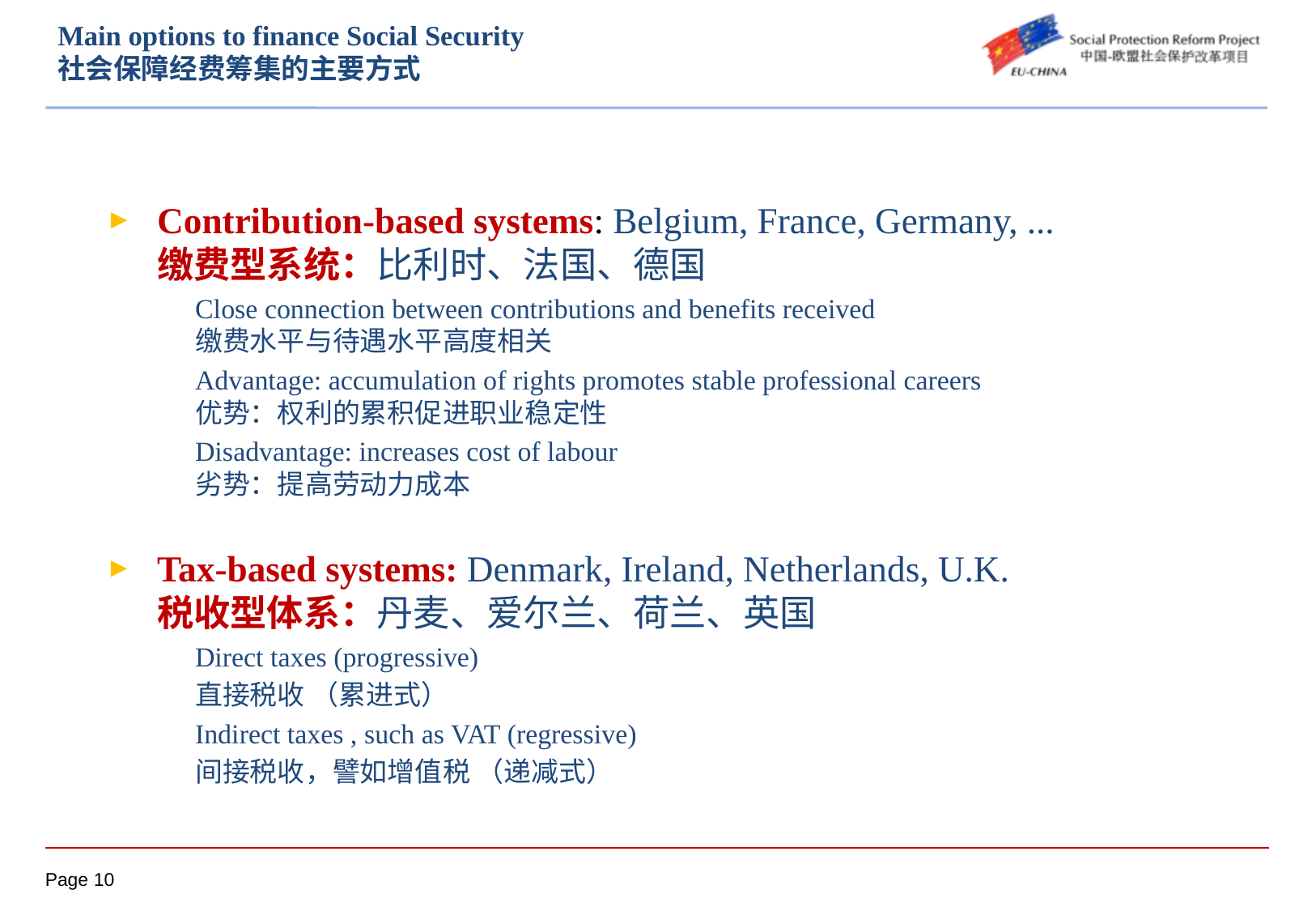

# Main options to finance Social Security 社会保障经费筹集的主要方式

Contribution-based systems: Belgium, France, Germany, ...
缴费型系统：比利时、法国、德国
Close connection between contributions and benefits received
缴费水平与待遇水平高度相关
Advantage: accumulation of rights promotes stable professional careers
优势：权利的累积促进职业稳定性
Disadvantage: increases cost of labour
劣势：提高劳动力成本

Tax-based systems: Denmark, Ireland, Netherlands, U.K.
税收型体系：丹麦、爱尔兰、荷兰、英国
Direct taxes (progressive)
直接税收 （累进式）
Indirect taxes , such as VAT (regressive)
间接税收，譬如增值税 （递减式）